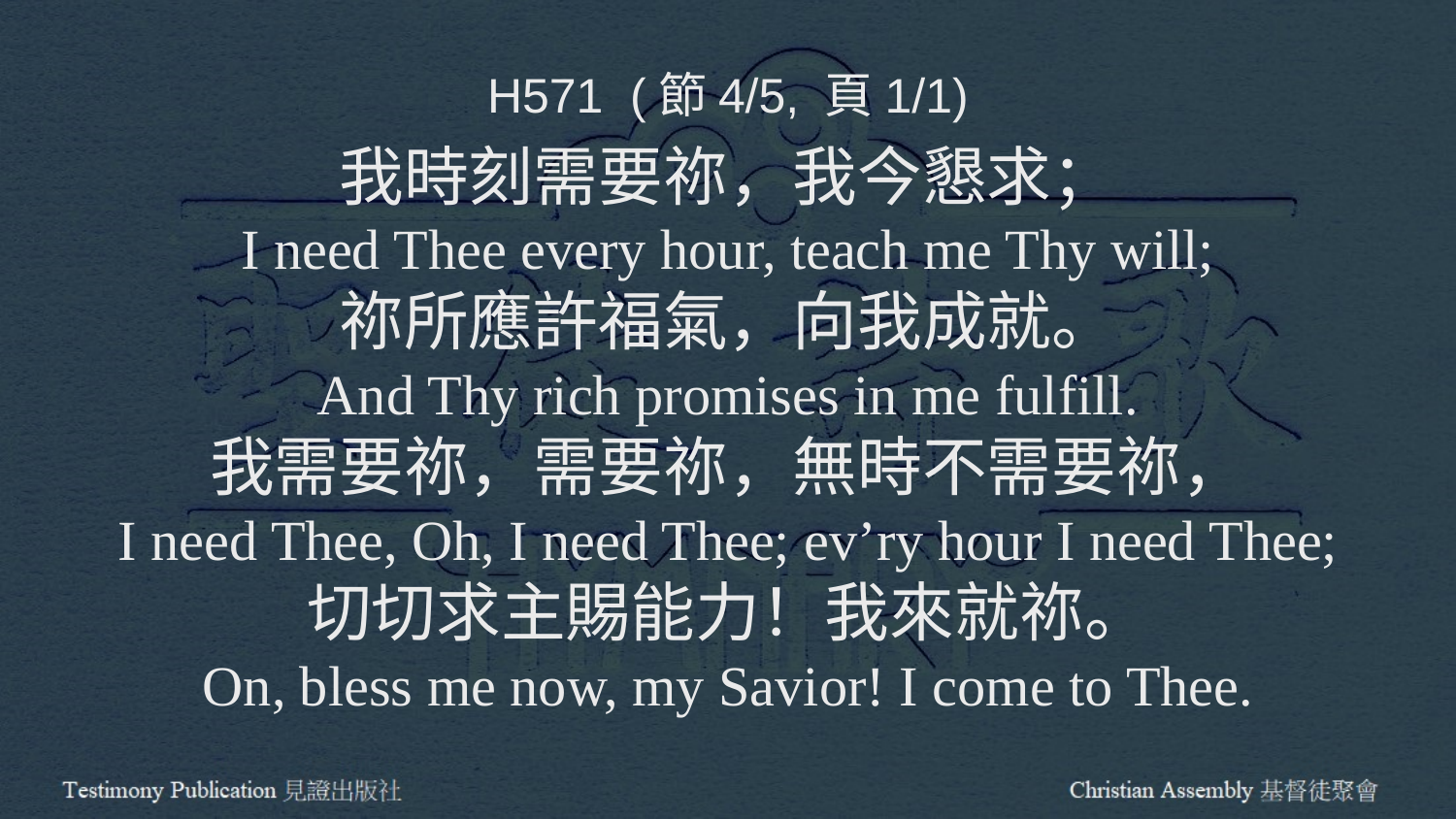

H571  (節4/5, 頁1/1)
我時刻需要祢，我今懇求；
I need Thee every hour, teach me Thy will;
祢所應許福氣，向我成就。
And Thy rich promises in me fulfill.
我需要祢，需要祢，無時不需要祢，
I need Thee, Oh, I need Thee; ev’ry hour I need Thee;
切切求主賜能力！我來就祢。
On, bless me now, my Savior! I come to Thee.